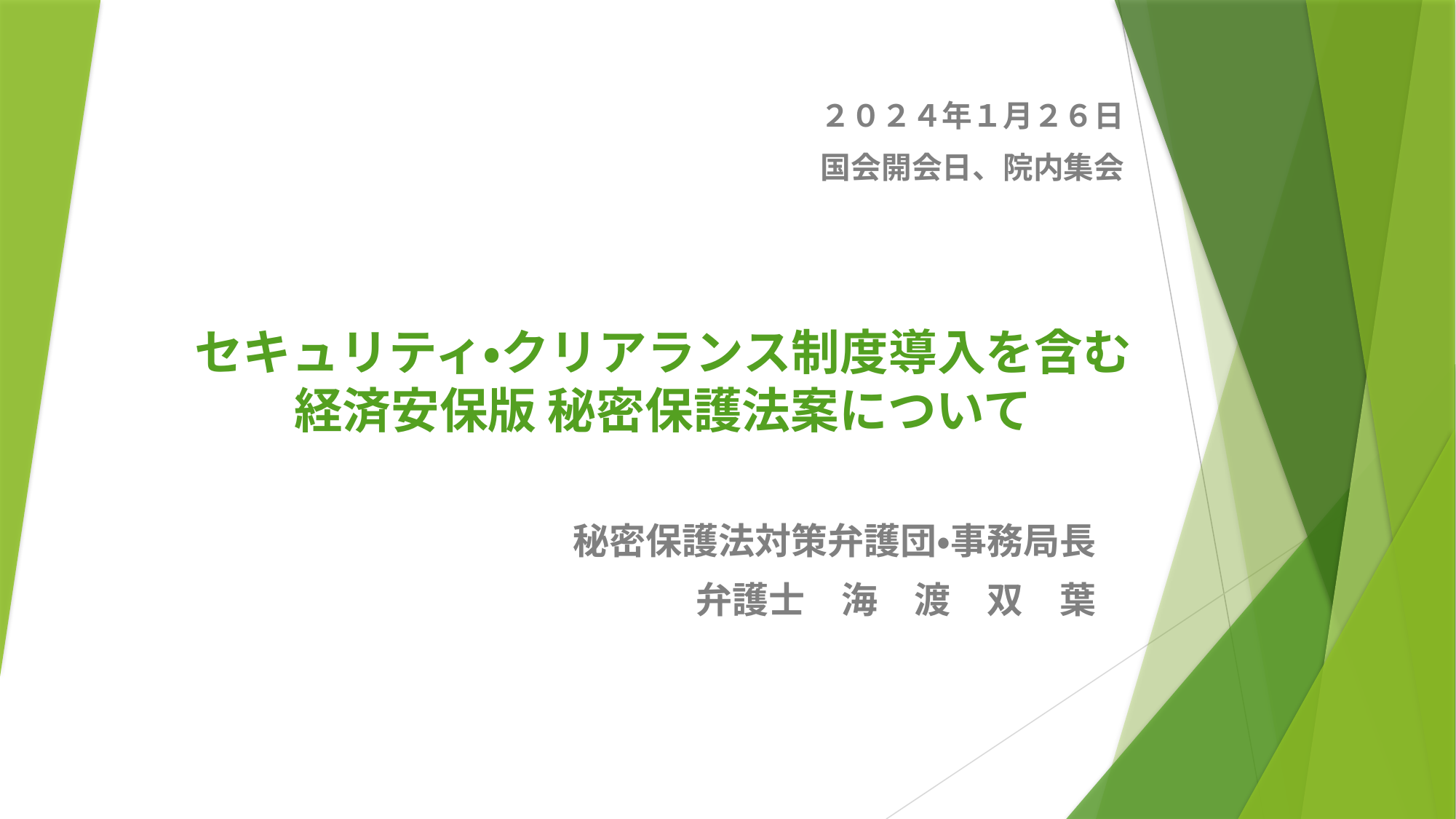

２０２４年１月２６日
国会開会日、院内集会
# セキュリティ・クリアランス制度導入を含む 経済安保版 秘密保護法案について
秘密保護法対策弁護団・事務局長
弁護士　海　渡　双　葉
1